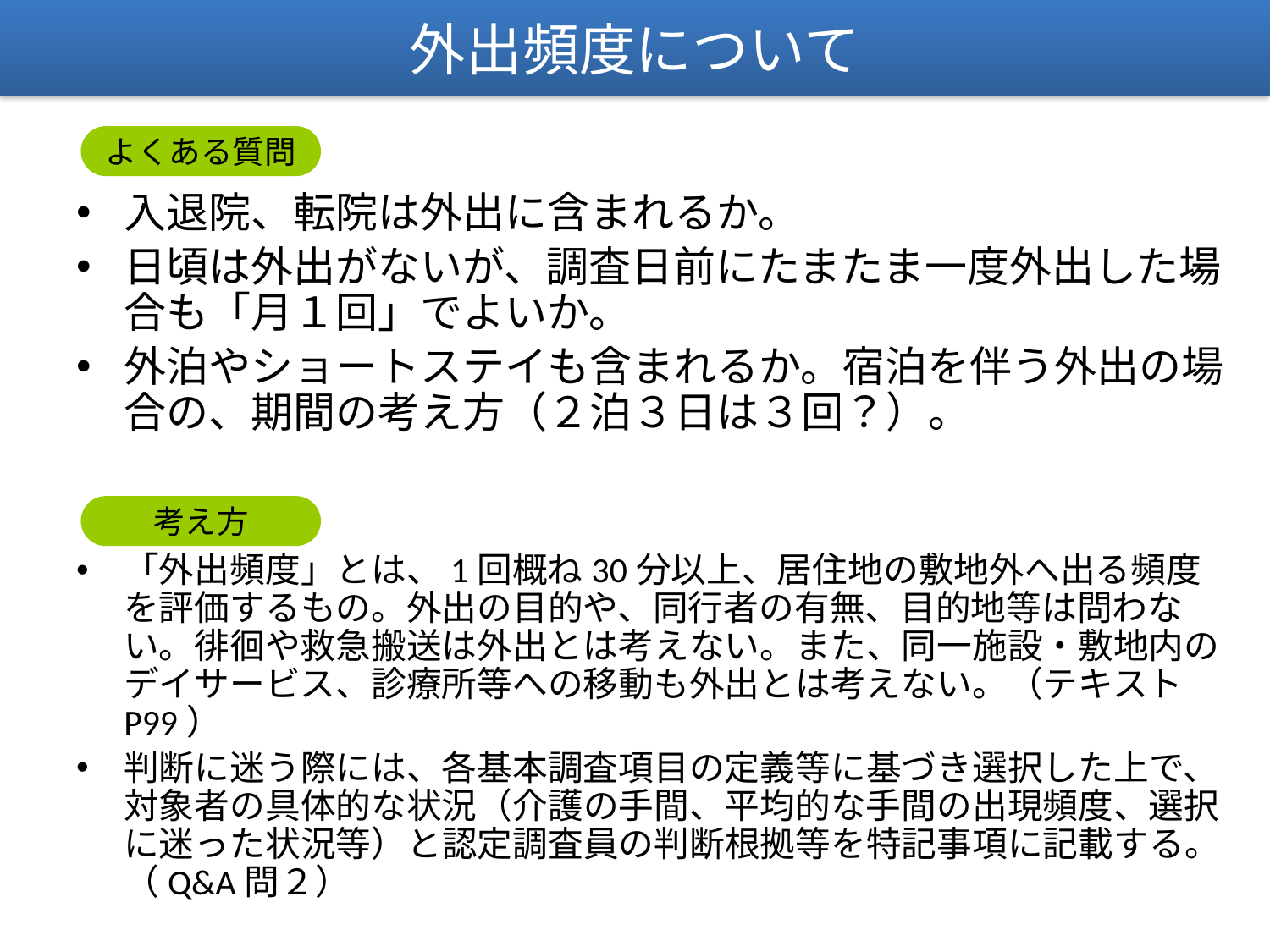

外出頻度について
よくある質問

入退院、転院は外出に含まれるか。
日頃は外出がないが、調査日前にたまたま一度外出した場合も「月１回」でよいか。
外泊やショートステイも含まれるか。宿泊を伴う外出の場合の、期間の考え方（２泊３日は３回？）。

「外出頻度」とは、1回概ね30分以上、居住地の敷地外へ出る頻度を評価するもの。外出の目的や、同行者の有無、目的地等は問わない。徘徊や救急搬送は外出とは考えない。また、同一施設・敷地内のデイサービス、診療所等への移動も外出とは考えない。（テキストP99）
判断に迷う際には、各基本調査項目の定義等に基づき選択した上で、対象者の具体的な状況（介護の手間、平均的な手間の出現頻度、選択に迷った状況等）と認定調査員の判断根拠等を特記事項に記載する。（Q&A問２）

考え方